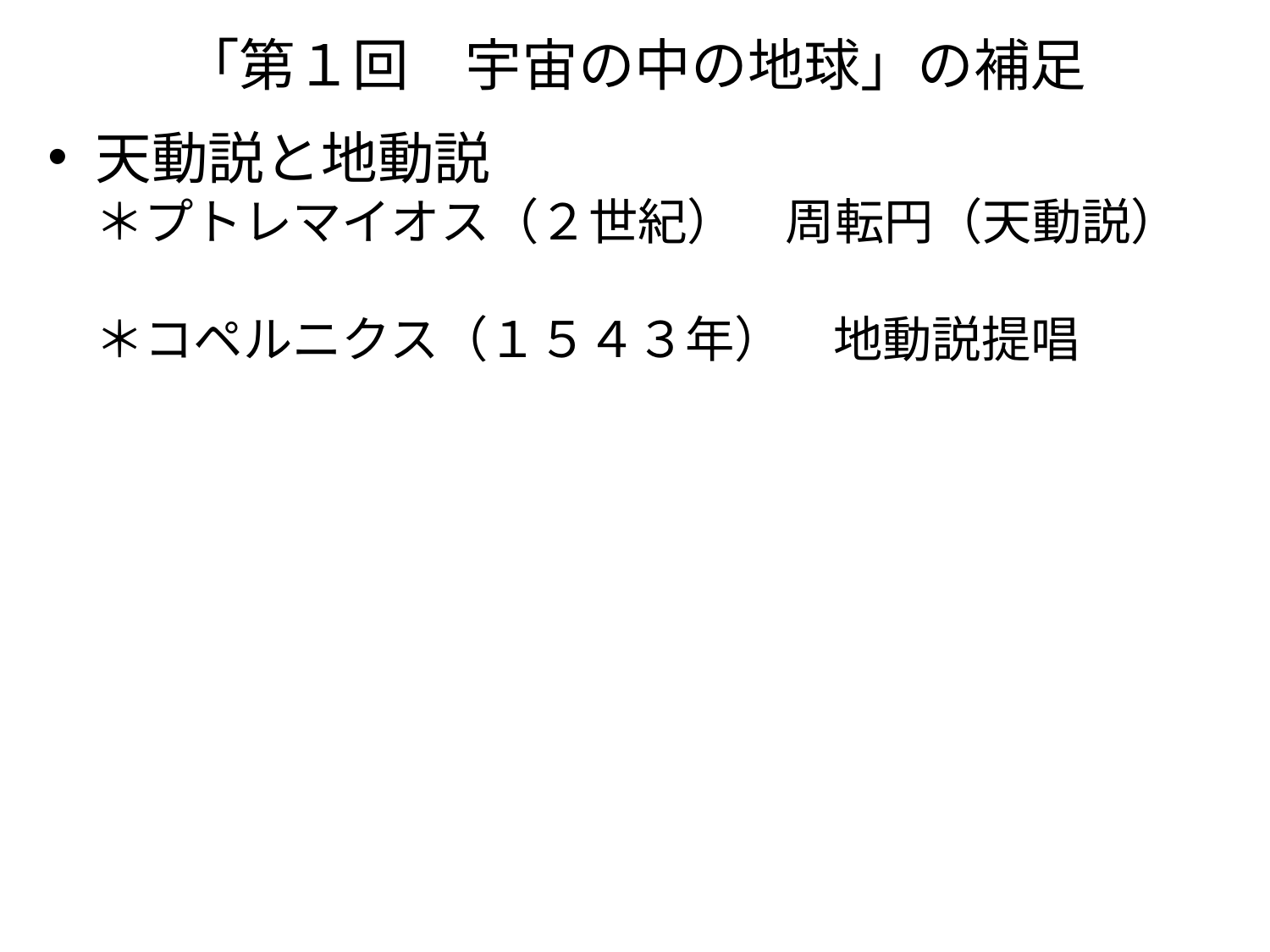

# 「第１回　宇宙の中の地球」の補足
天動説と地動説
＊プトレマイオス（２世紀）　周転円（天動説）
＊コペルニクス（１５４３年）　地動説提唱